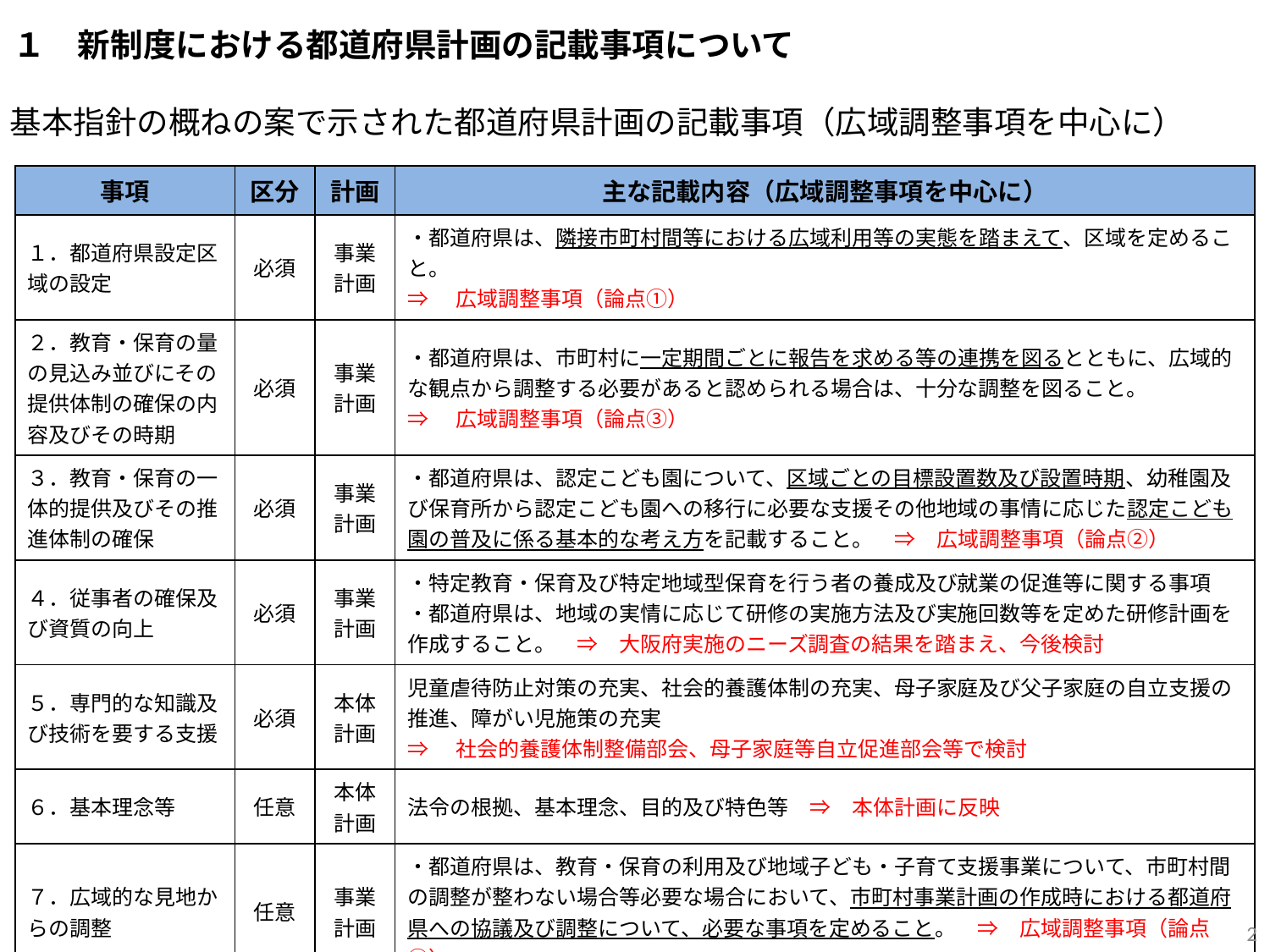

１　新制度における都道府県計画の記載事項について
基本指針の概ねの案で示された都道府県計画の記載事項（広域調整事項を中心に）
| 事項 | 区分 | 計画 | 主な記載内容（広域調整事項を中心に） |
| --- | --- | --- | --- |
| １．都道府県設定区域の設定 | 必須 | 事業計画 | ・都道府県は、隣接市町村間等における広域利用等の実態を踏まえて、区域を定めること。 ⇒　広域調整事項（論点①） |
| ２．教育・保育の量の見込み並びにその提供体制の確保の内容及びその時期 | 必須 | 事業 計画 | ・都道府県は、市町村に一定期間ごとに報告を求める等の連携を図るとともに、広域的な観点から調整する必要があると認められる場合は、十分な調整を図ること。 ⇒　広域調整事項（論点③） |
| ３．教育・保育の一体的提供及びその推進体制の確保 | 必須 | 事業 計画 | ・都道府県は、認定こども園について、区域ごとの目標設置数及び設置時期、幼稚園及び保育所から認定こども園への移行に必要な支援その他地域の事情に応じた認定こども園の普及に係る基本的な考え方を記載すること。　⇒　広域調整事項（論点②） |
| ４．従事者の確保及び資質の向上 | 必須 | 事業 計画 | ・特定教育・保育及び特定地域型保育を行う者の養成及び就業の促進等に関する事項 ・都道府県は、地域の実情に応じて研修の実施方法及び実施回数等を定めた研修計画を作成すること。　⇒　大阪府実施のニーズ調査の結果を踏まえ、今後検討 |
| ５．専門的な知識及び技術を要する支援 | 必須 | 本体 計画 | 児童虐待防止対策の充実、社会的養護体制の充実、母子家庭及び父子家庭の自立支援の推進、障がい児施策の充実 ⇒　社会的養護体制整備部会、母子家庭等自立促進部会等で検討 |
| ６．基本理念等 | 任意 | 本体計画 | 法令の根拠、基本理念、目的及び特色等　⇒　本体計画に反映 |
| ７．広域的な見地からの調整 | 任意 | 事業計画 | ・都道府県は、教育・保育の利用及び地域子ども・子育て支援事業について、市町村間の調整が整わない場合等必要な場合において、市町村事業計画の作成時における都道府県への協議及び調整について、必要な事項を定めること。　⇒　広域調整事項（論点③） |
| ８．教育・保育情報の公表 | 任意 | 事業計画 | ・教育・保育情報の公表に係る体制の整備を始めとする教育・保育情報の公表に関する事項を定めること。　⇒　国における全国総合システムの構築状況を踏まえ、今後検討 |
| ９．労働者の職業生活と家庭生活の両立 | 任意 | 本体計画 | 仕事と生活の調和の実現のための働き方の見直し及び仕事と子育ての両立のための基盤整備　⇒　本体計画に反映 |
2